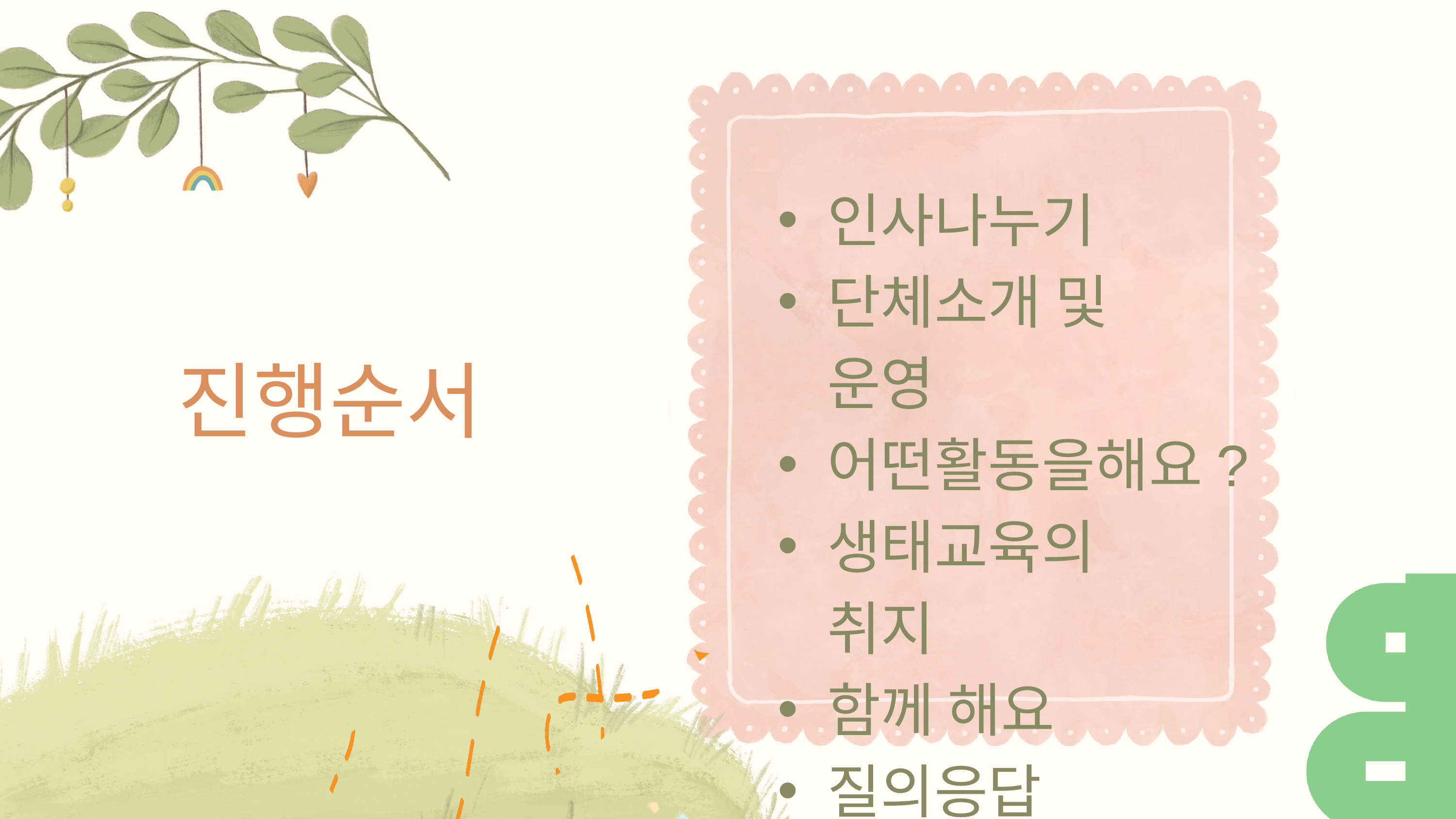

인사나누기
단체소개 및 운영
어떤활동을해요?
생태교육의 취지
함께 해요
질의응답
진행순서